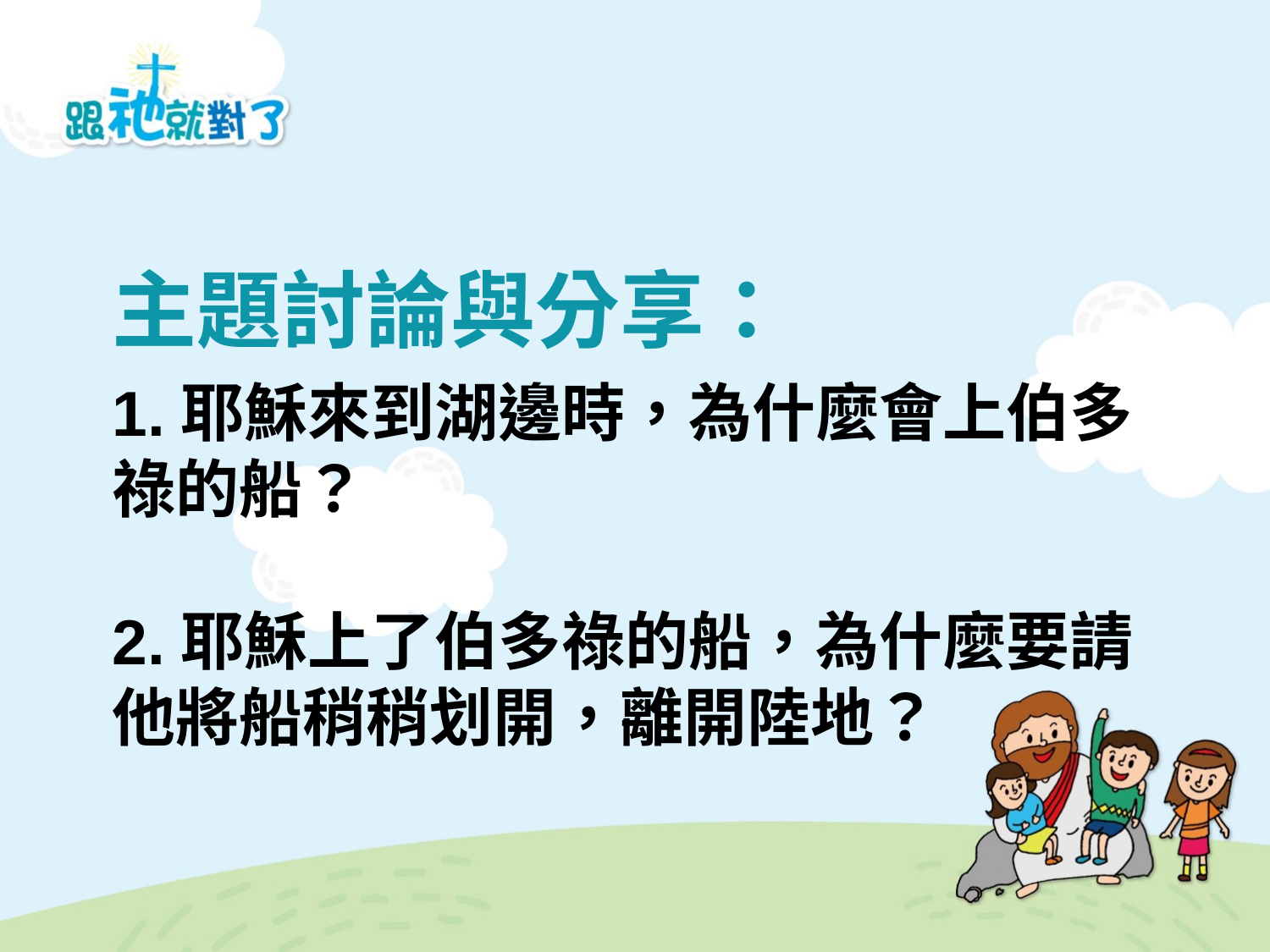

主題討論與分享：
1.耶穌來到湖邊時，為什麼會上伯多祿的船？

2.耶穌上了伯多祿的船，為什麼要請他將船稍稍划開，離開陸地？